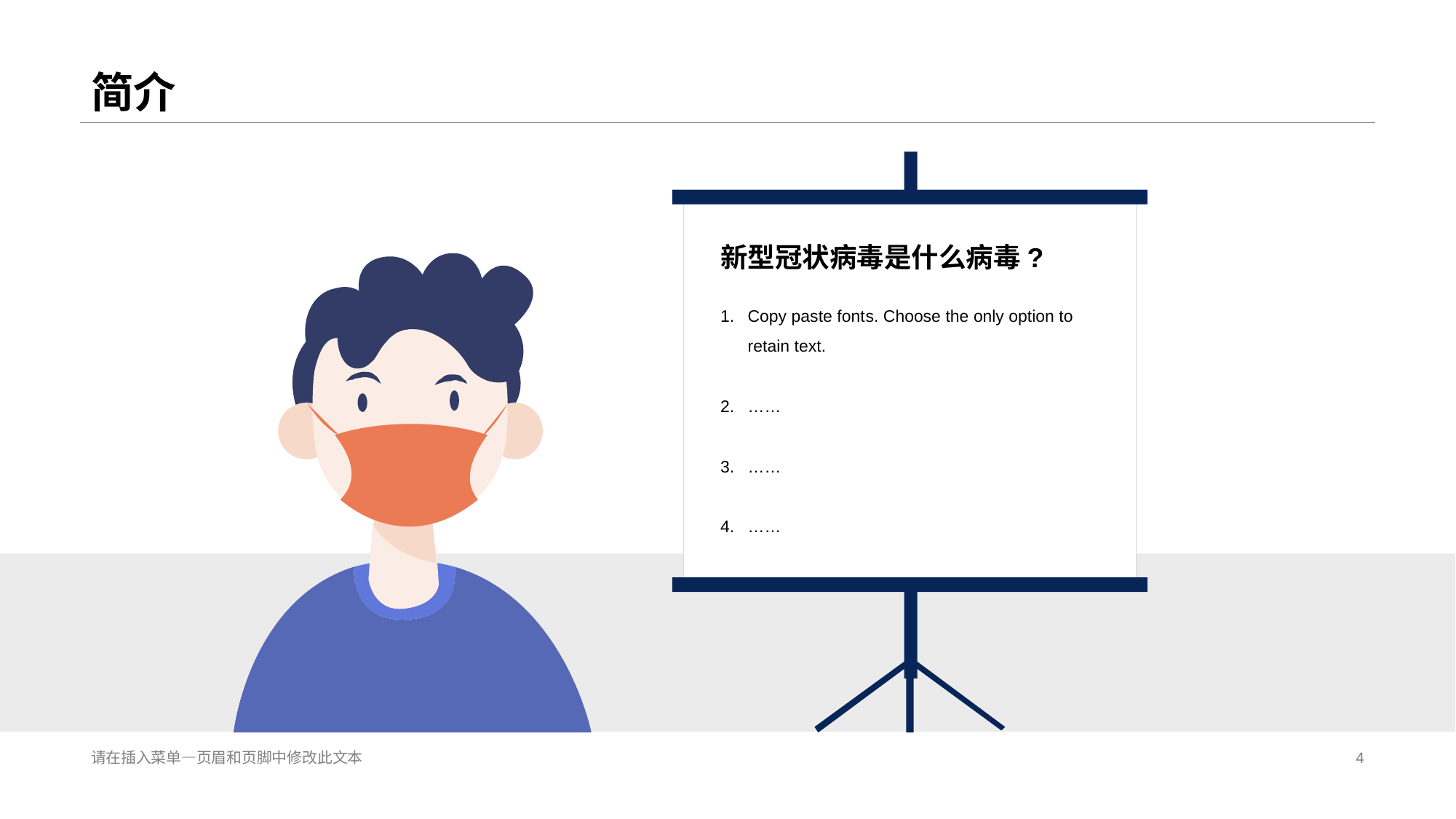

# 简介

新型冠状病毒是什么病毒?

Copy paste font s. Choose the only option to retain text.

……

……

……

请在插入菜单—页眉和页脚中修改此文本
4